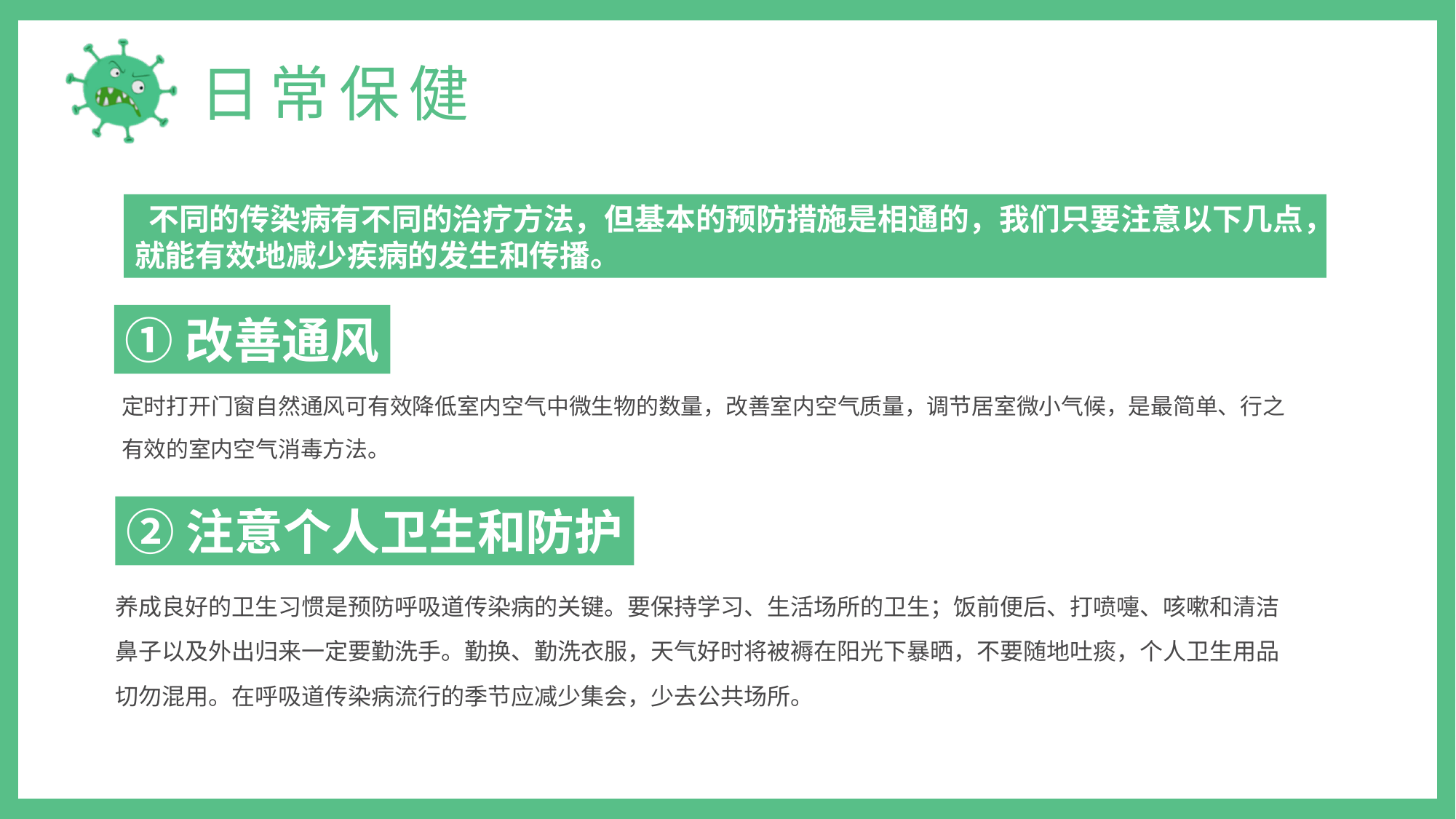

不同的传染病有不同的治疗方法，但基本的预防措施是相通的，我们只要注意以下几点，就能有效地减少疾病的发生和传播。
①改善通风
定时打开门窗自然通风可有效降低室内空气中微生物的数量，改善室内空气质量，调节居室微小气候，是最简单、行之有效的室内空气消毒方法。
②注意个人卫生和防护
养成良好的卫生习惯是预防呼吸道传染病的关键。要保持学习、生活场所的卫生；饭前便后、打喷嚏、咳嗽和清洁鼻子以及外出归来一定要勤洗手。勤换、勤洗衣服，天气好时将被褥在阳光下暴晒，不要随地吐痰，个人卫生用品切勿混用。在呼吸道传染病流行的季节应减少集会，少去公共场所。